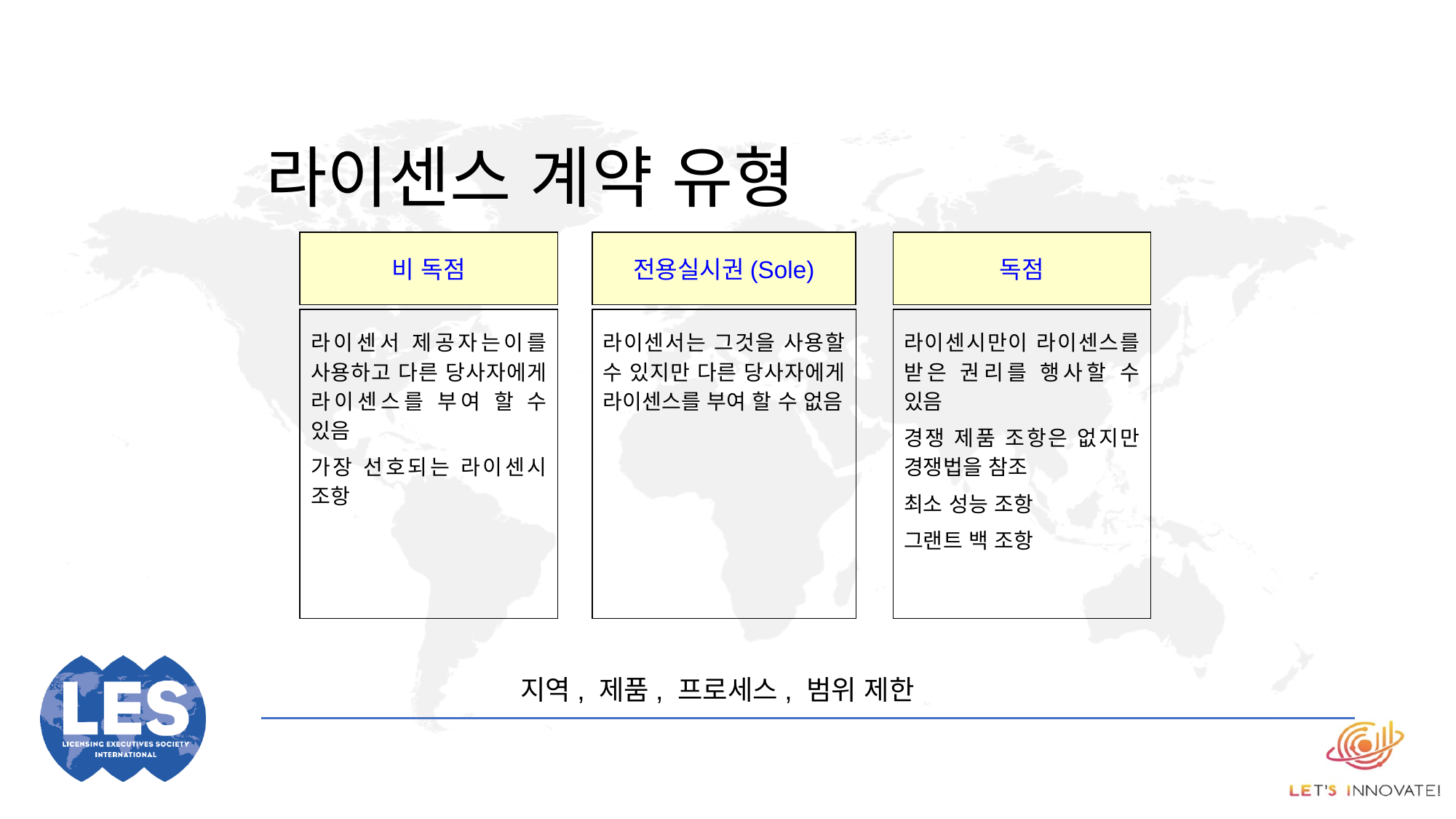

# 라이센스 계약 유형
비 독점
전용실시권(Sole)
독점
라이센서 제공자는이를 사용하고 다른 당사자에게 라이센스를 부여 할 수 있음
가장 선호되는 라이센시 조항
라이센서는 그것을 사용할 수 있지만 다른 당사자에게 라이센스를 부여 할 수 없음
라이센시만이 라이센스를 받은 권리를 행사할 수 있음
경쟁 제품 조항은 없지만 경쟁법을 참조
최소 성능 조항
그랜트 백 조항
지역, 제품, 프로세스, 범위 제한